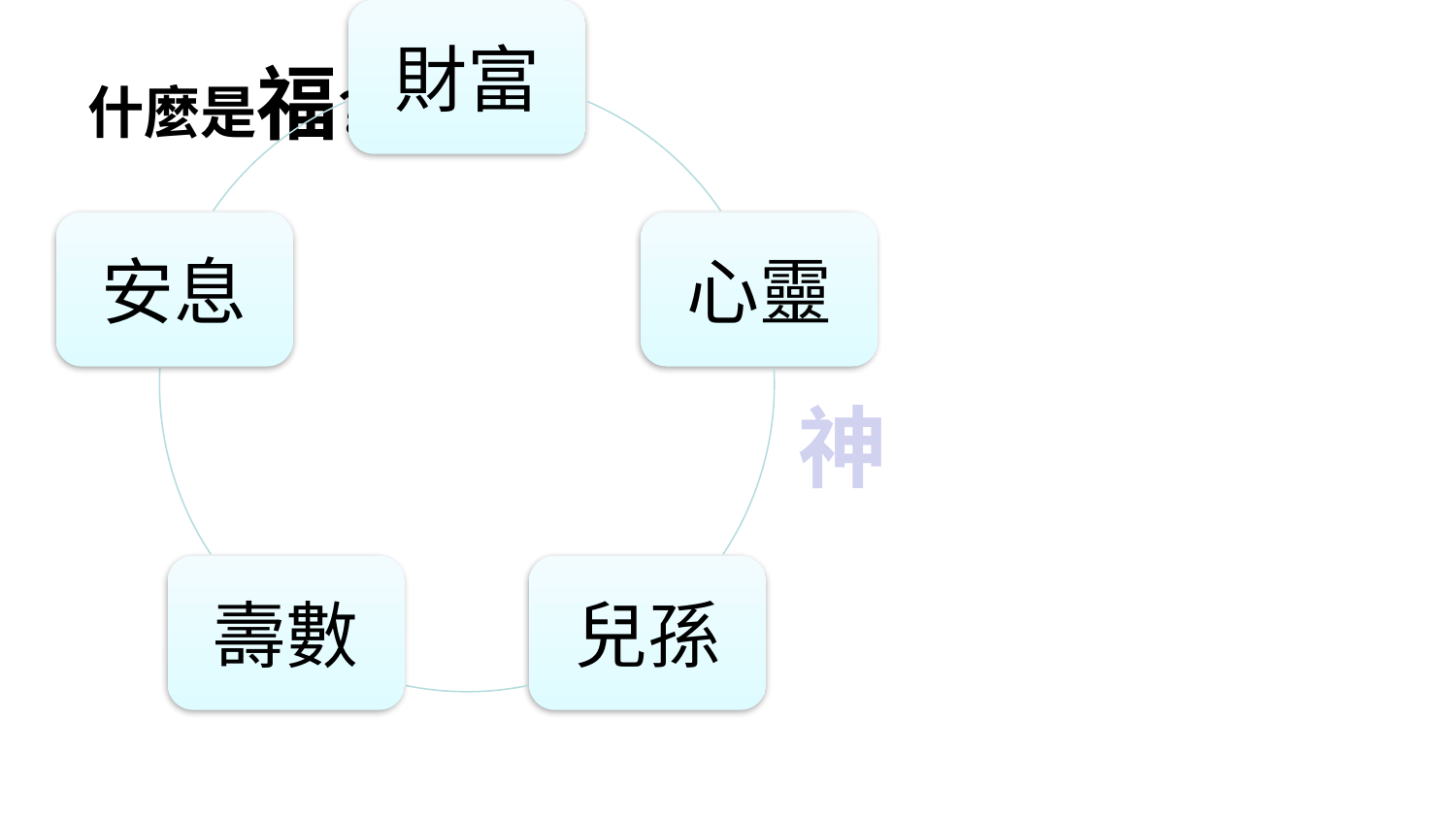

什麼是福？
財富
心靈
兒孫
壽數
安息
神